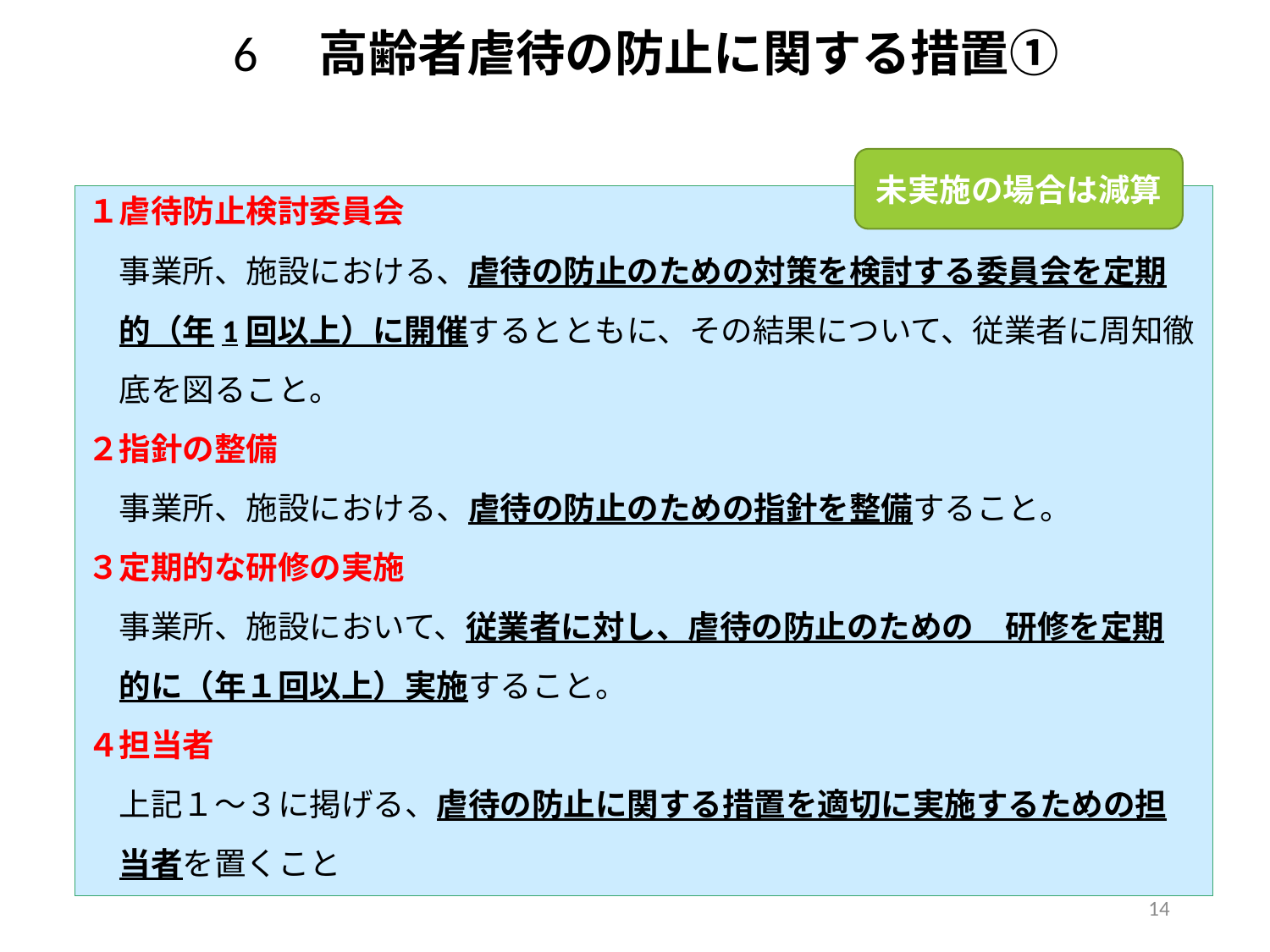

# 6　高齢者虐待の防止に関する措置①
未実施の場合は減算

１虐待防止検討委員会
　事業所、施設における、虐待の防止のための対策を検討する委員会を定期
　的（年1回以上）に開催するとともに、その結果について、従業者に周知徹
　底を図ること。
２指針の整備
　事業所、施設における、虐待の防止のための指針を整備すること。
３定期的な研修の実施
　事業所、施設において、従業者に対し、虐待の防止のための　研修を定期
　的に（年１回以上）実施すること。
４担当者
　上記１～３に掲げる、虐待の防止に関する措置を適切に実施するための担
　当者を置くこと

14